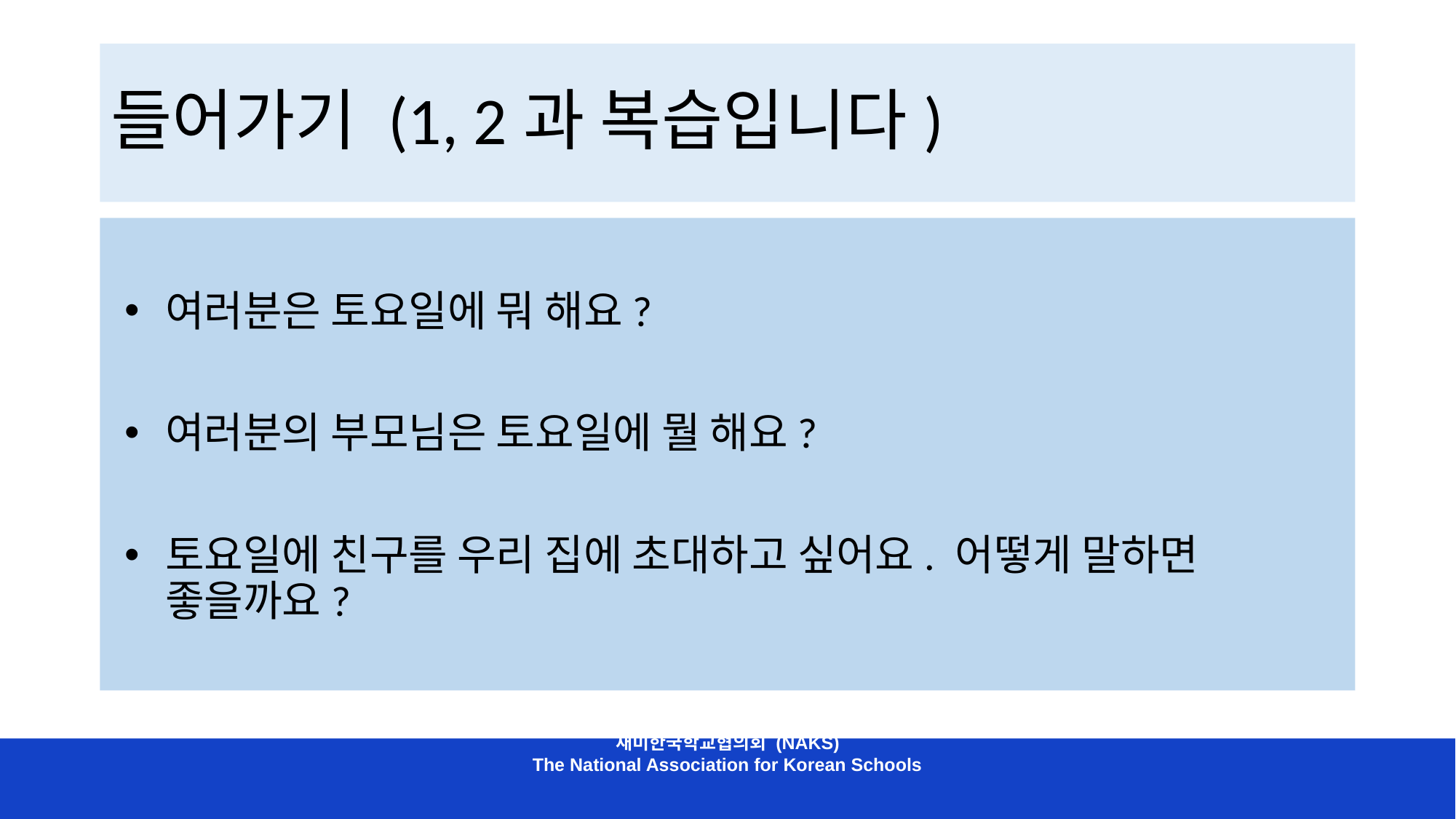

# 들어가기 (1, 2과 복습입니다)

여러분은 토요일에 뭐 해요?

여러분의 부모님은 토요일에 뭘 해요?

토요일에 친구를 우리 집에 초대하고 싶어요. 어떻게 말하면 좋을까요?

재미한국학교협의회 (NAKS)
The National Association for Korean Schools